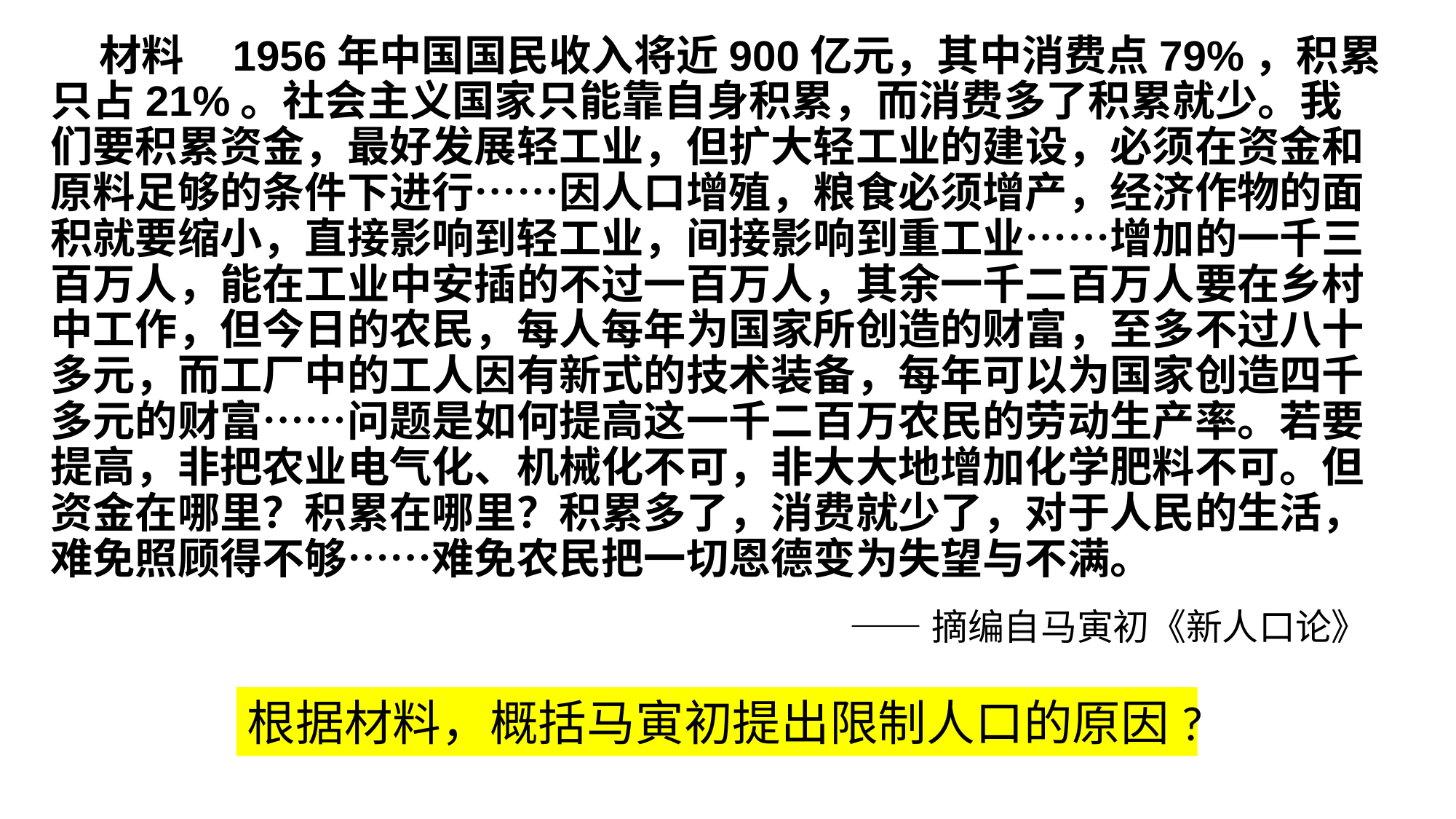

材料    1956年中国国民收入将近900亿元，其中消费点79%，积累只占21%。社会主义国家只能靠自身积累，而消费多了积累就少。我们要积累资金，最好发展轻工业，但扩大轻工业的建设，必须在资金和原料足够的条件下进行……因人口增殖，粮食必须增产，经济作物的面积就要缩小，直接影响到轻工业，间接影响到重工业……增加的一千三百万人，能在工业中安插的不过一百万人，其余一千二百万人要在乡村中工作，但今日的农民，每人每年为国家所创造的财富，至多不过八十多元，而工厂中的工人因有新式的技术装备，每年可以为国家创造四千多元的财富……问题是如何提高这一千二百万农民的劳动生产率。若要提高，非把农业电气化、机械化不可，非大大地增加化学肥料不可。但资金在哪里？积累在哪里？积累多了，消费就少了，对于人民的生活，难免照顾得不够……难免农民把一切恩德变为失望与不满。
——摘编自马寅初《新人口论》
根据材料，概括马寅初提出限制人口的原因?